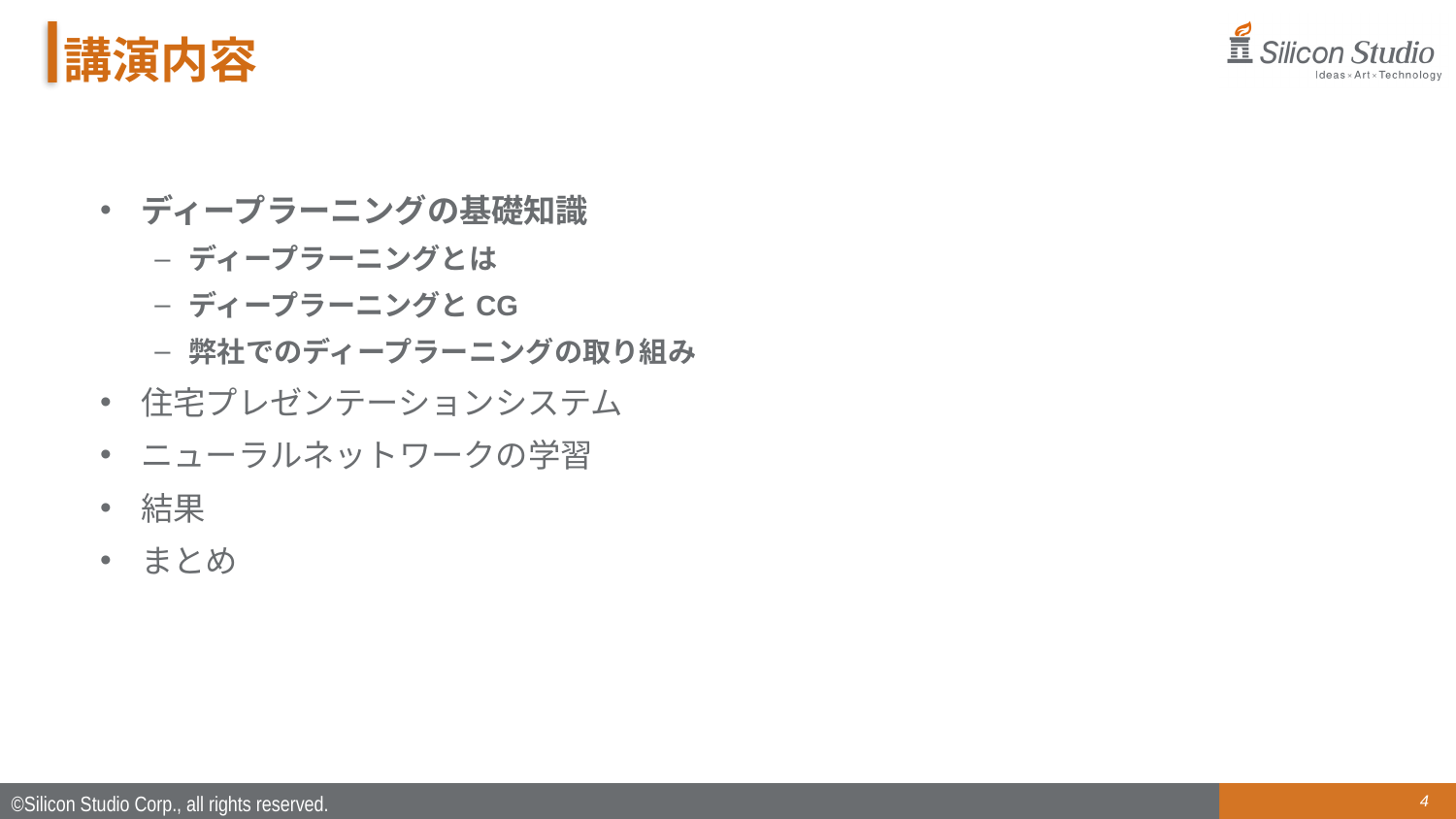

# 講演内容
ディープラーニングの基礎知識
ディープラーニングとは
ディープラーニングとCG
弊社でのディープラーニングの取り組み
住宅プレゼンテーションシステム
ニューラルネットワークの学習
結果
まとめ